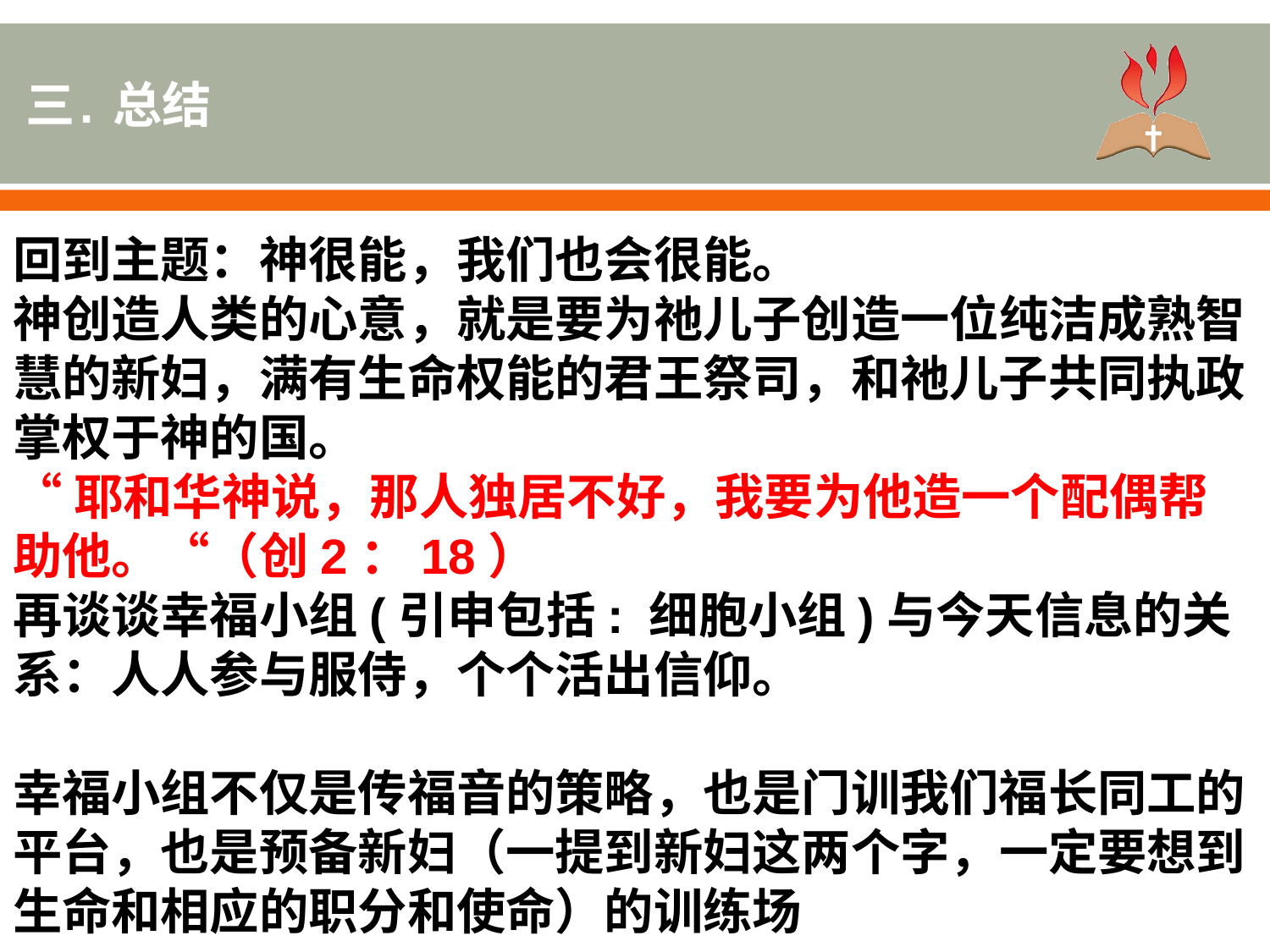

三. 总结
回到主题：神很能，我们也会很能。
神创造人类的心意，就是要为祂儿子创造一位纯洁成熟智慧的新妇，满有生命权能的君王祭司，和祂儿子共同执政掌权于神的国。
“耶和华神说，那人独居不好，我要为他造一个配偶帮助他。“（创2：18）
再谈谈幸福小组(引申包括: 细胞小组)与今天信息的关系：人人参与服侍，个个活出信仰。

幸福小组不仅是传福音的策略，也是门训我们福长同工的平台，也是预备新妇（一提到新妇这两个字，一定要想到生命和相应的职分和使命）的训练场